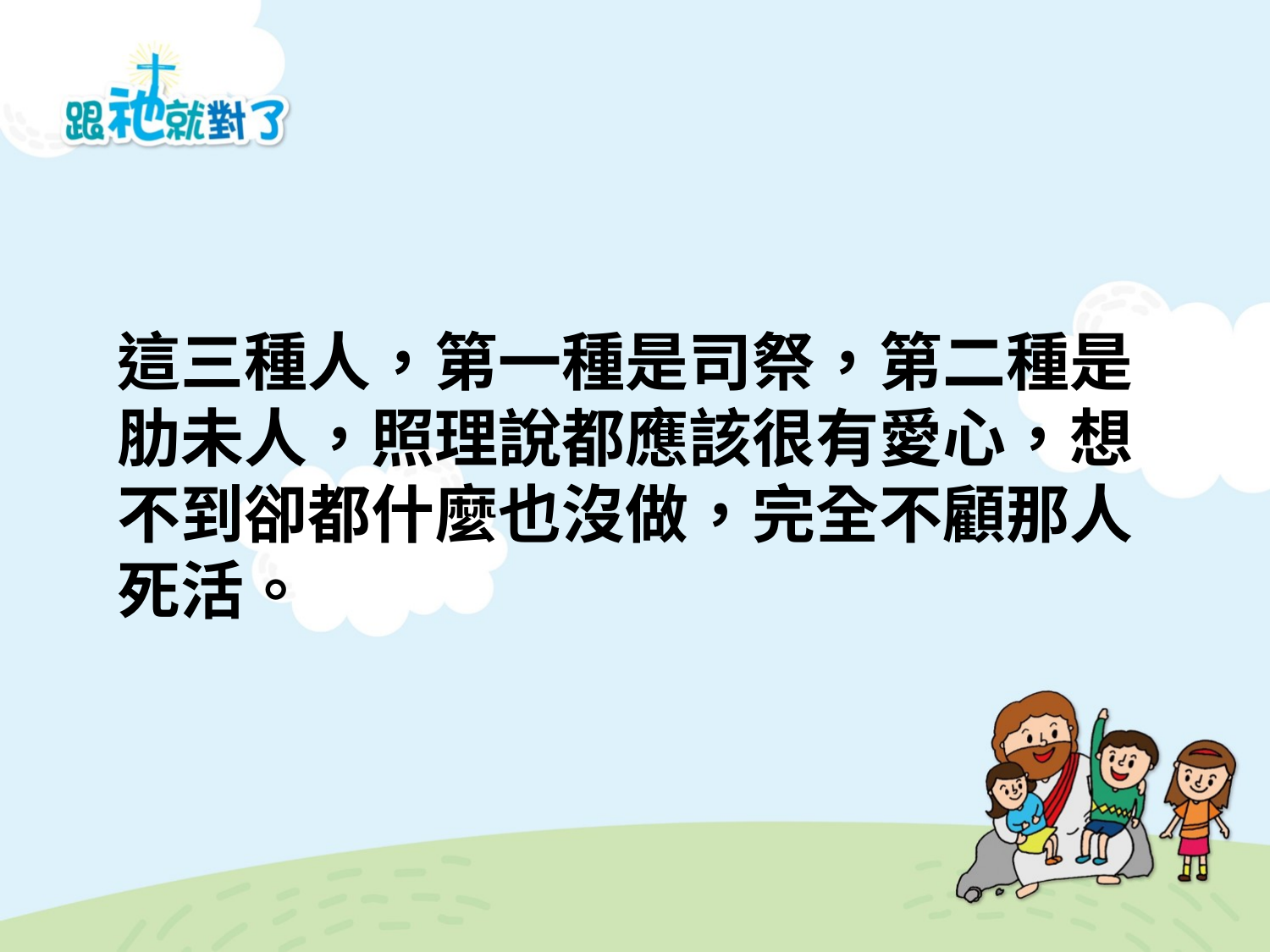

這三種人，第一種是司祭，第二種是肋未人，照理說都應該很有愛心，想不到卻都什麼也沒做，完全不顧那人死活。